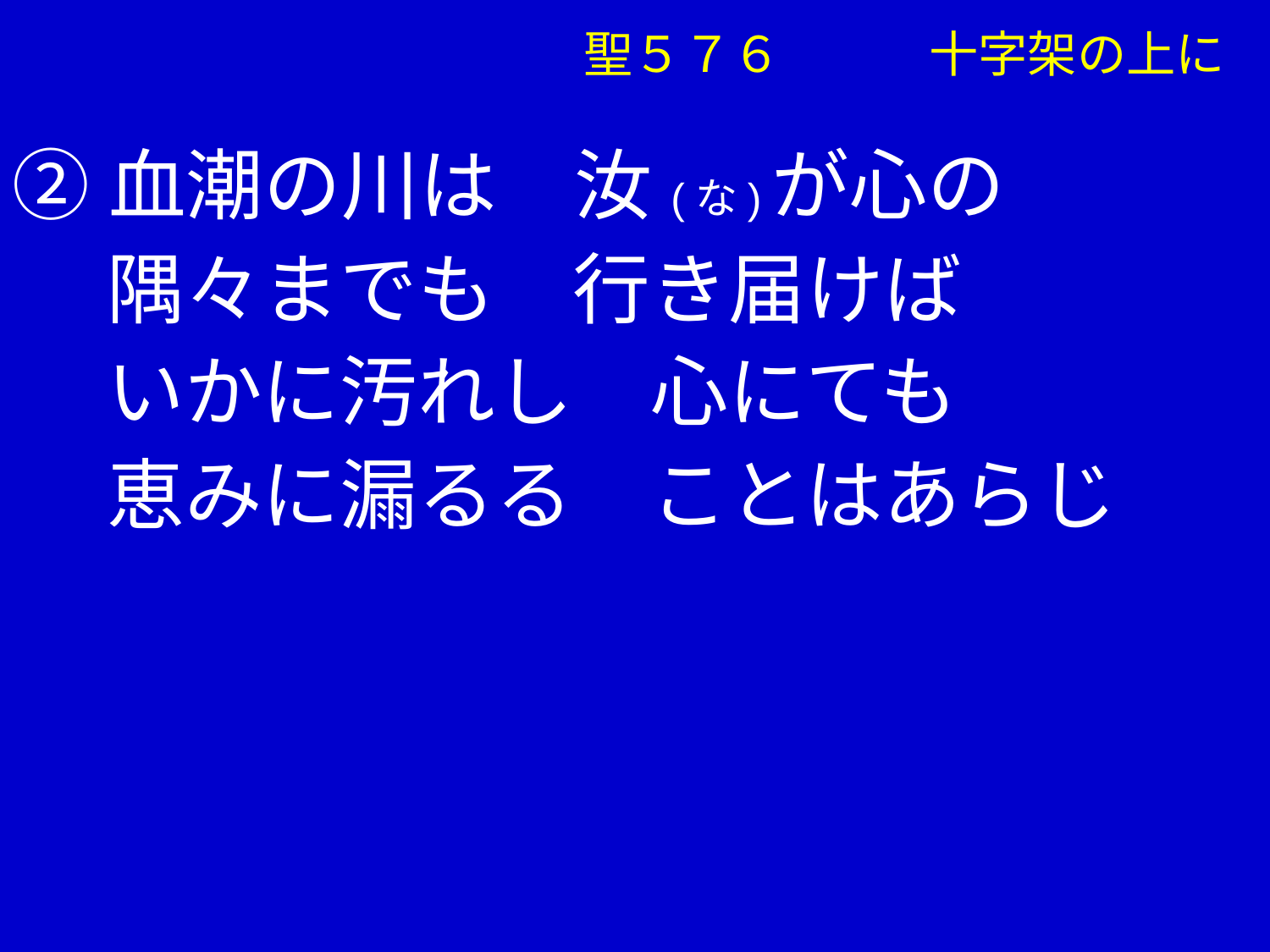

聖５７６　　　十字架の上に
②血潮の川は　汝(な)が心の
　 隅々までも　行き届けば
　 いかに汚れし　心にても
　 恵みに漏るる　ことはあらじ